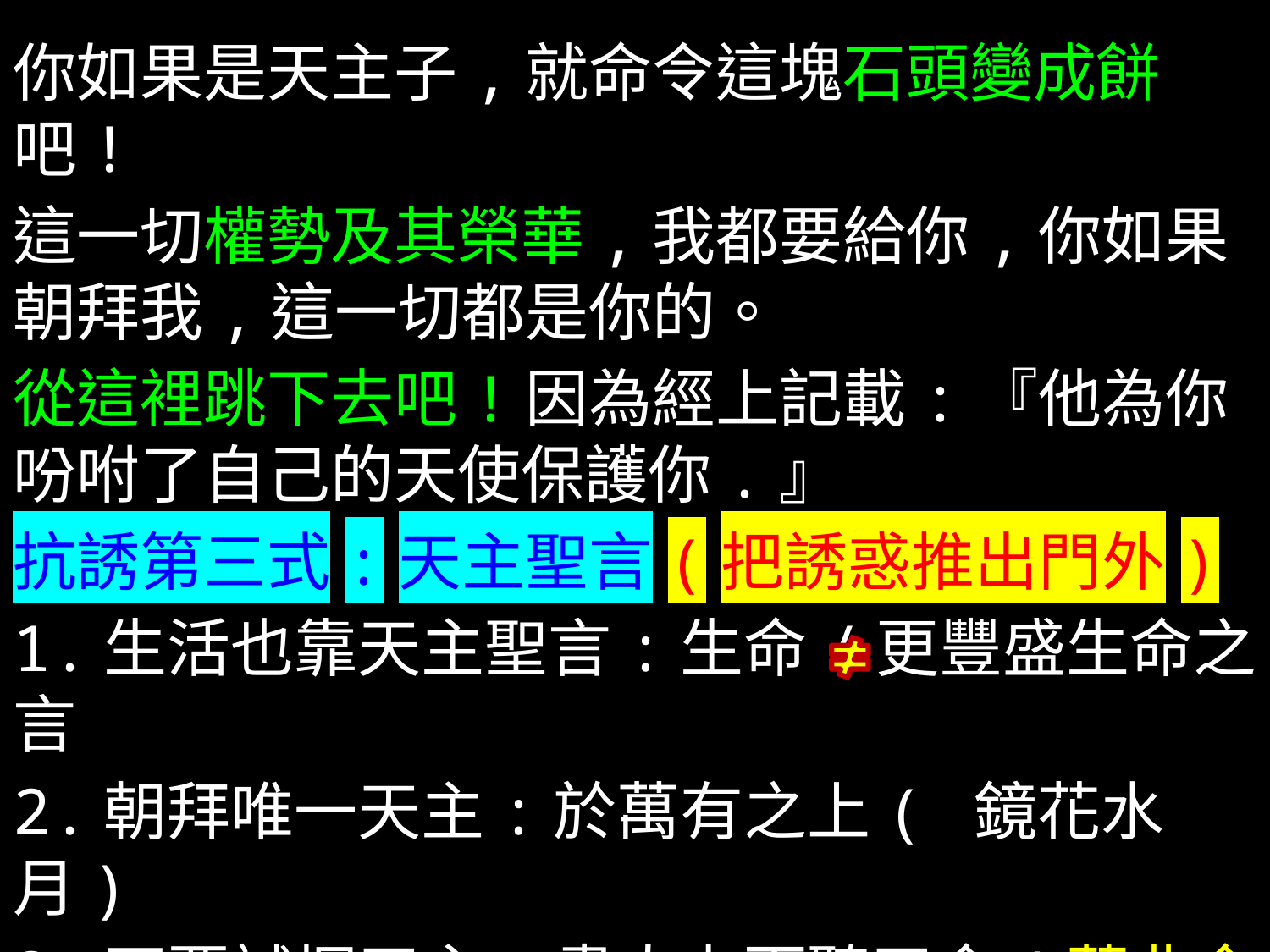

你如果是天主子,就命令這塊石頭變成餅吧!
這一切權勢及其榮華,我都要給你,你如果朝拜我,這一切都是你的。
從這裡跳下去吧!因為經上記載:『他為你吩咐了自己的天使保護你.』
抗誘第三式:天主聖言(把誘惑推出門外)
1.生活也靠天主聖言:生命/更豐盛生命之言
2.朝拜唯一天主:於萬有之上(  鏡花水月)
3.不要試探天主:盡人力而聽天命(莫非命也,
  知命者不立於危墻之下)孟子